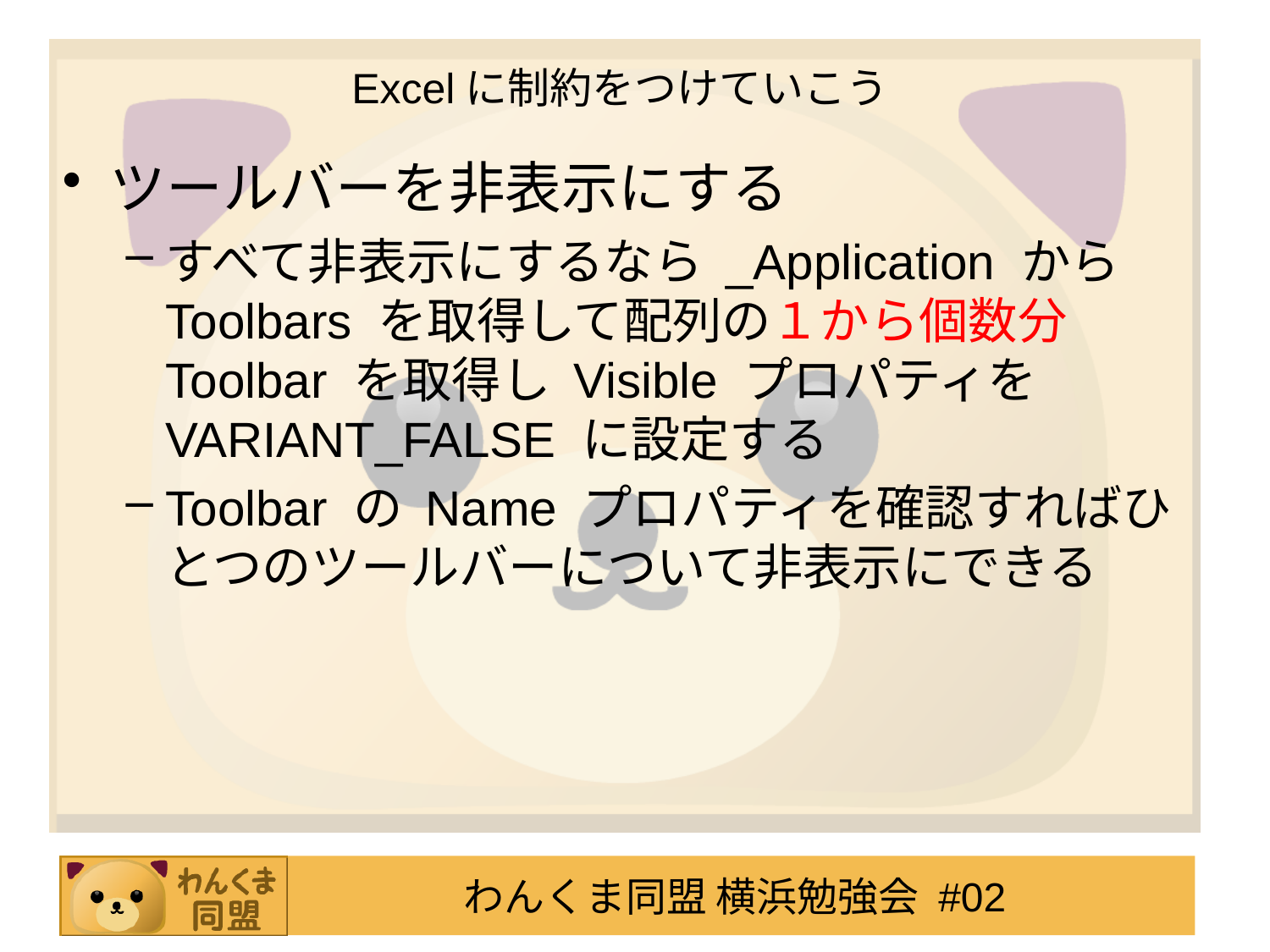

# Excelに制約をつけていこう
ツールバーを非表示にする
すべて非表示にするなら _Application から Toolbars を取得して配列の１から個数分 Toolbar を取得し Visible プロパティを VARIANT_FALSE に設定する
Toolbar の Name プロパティを確認すればひとつのツールバーについて非表示にできる